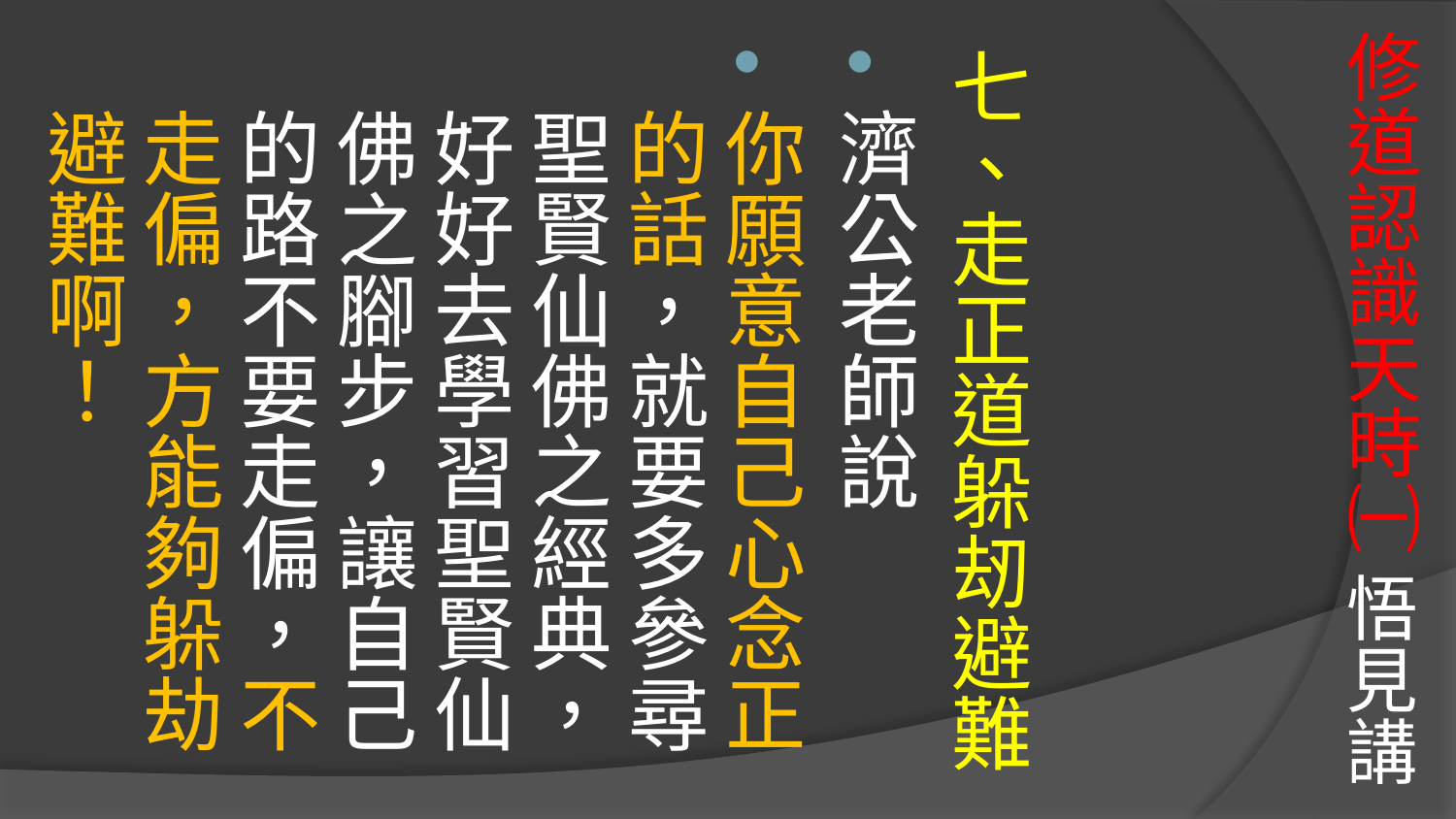

# 修道認識天時㈠ 悟見講
七、走正道躲刼避難
濟公老師說
你願意自己心念正的話，就要多參尋聖賢仙佛之經典，好好去學習聖賢仙佛之腳步，讓自己的路不要走偏，不走偏，方能夠躲劫避難啊！